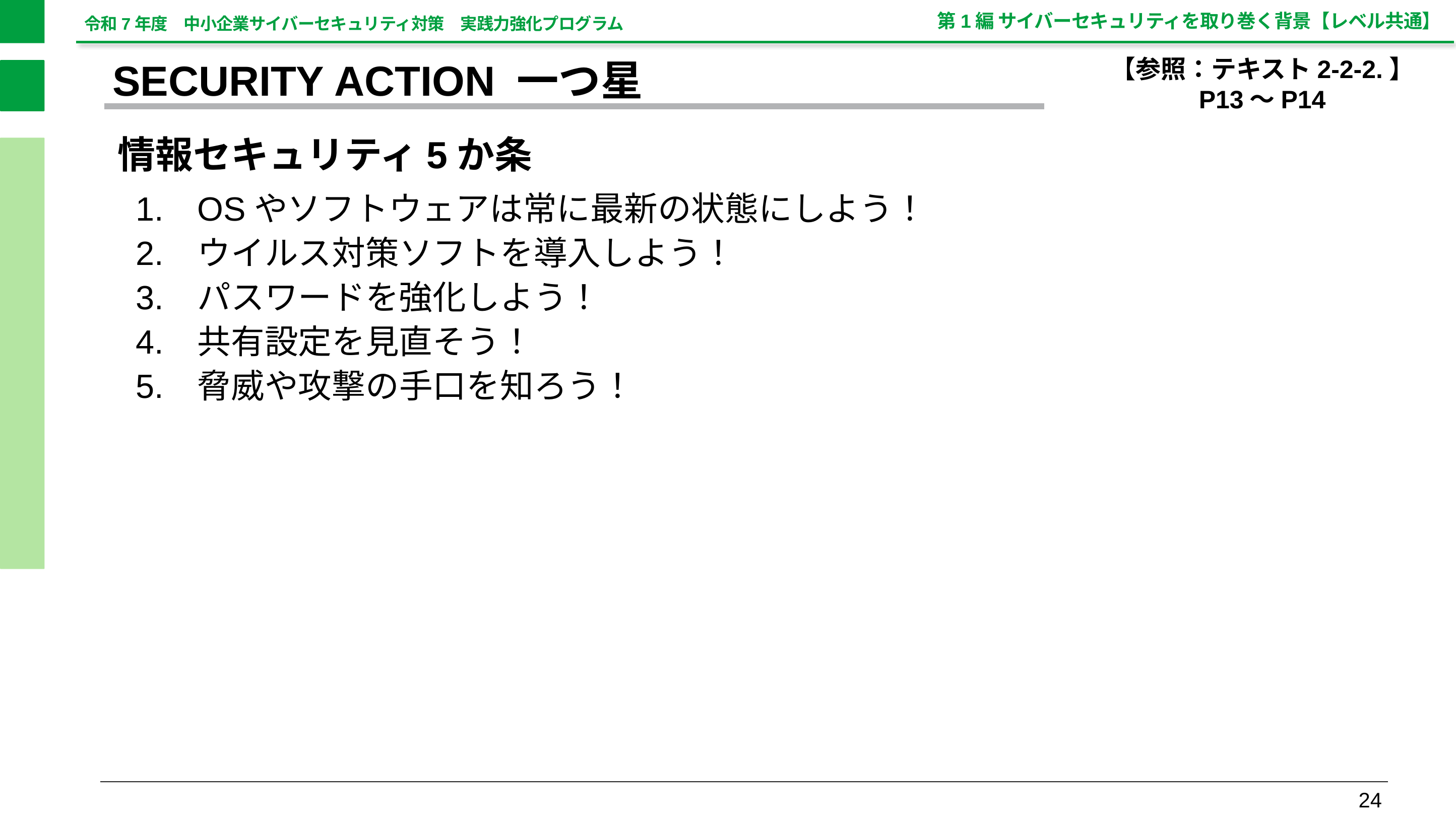

第1編 サイバーセキュリティを取り巻く背景【レベル共通】
【参照：テキスト2-2-2.】
P13～P14
SECURITY ACTION 一つ星
情報セキュリティ5か条
OSやソフトウェアは常に最新の状態にしよう！
ウイルス対策ソフトを導入しよう！
パスワードを強化しよう！
共有設定を見直そう！
脅威や攻撃の手口を知ろう！